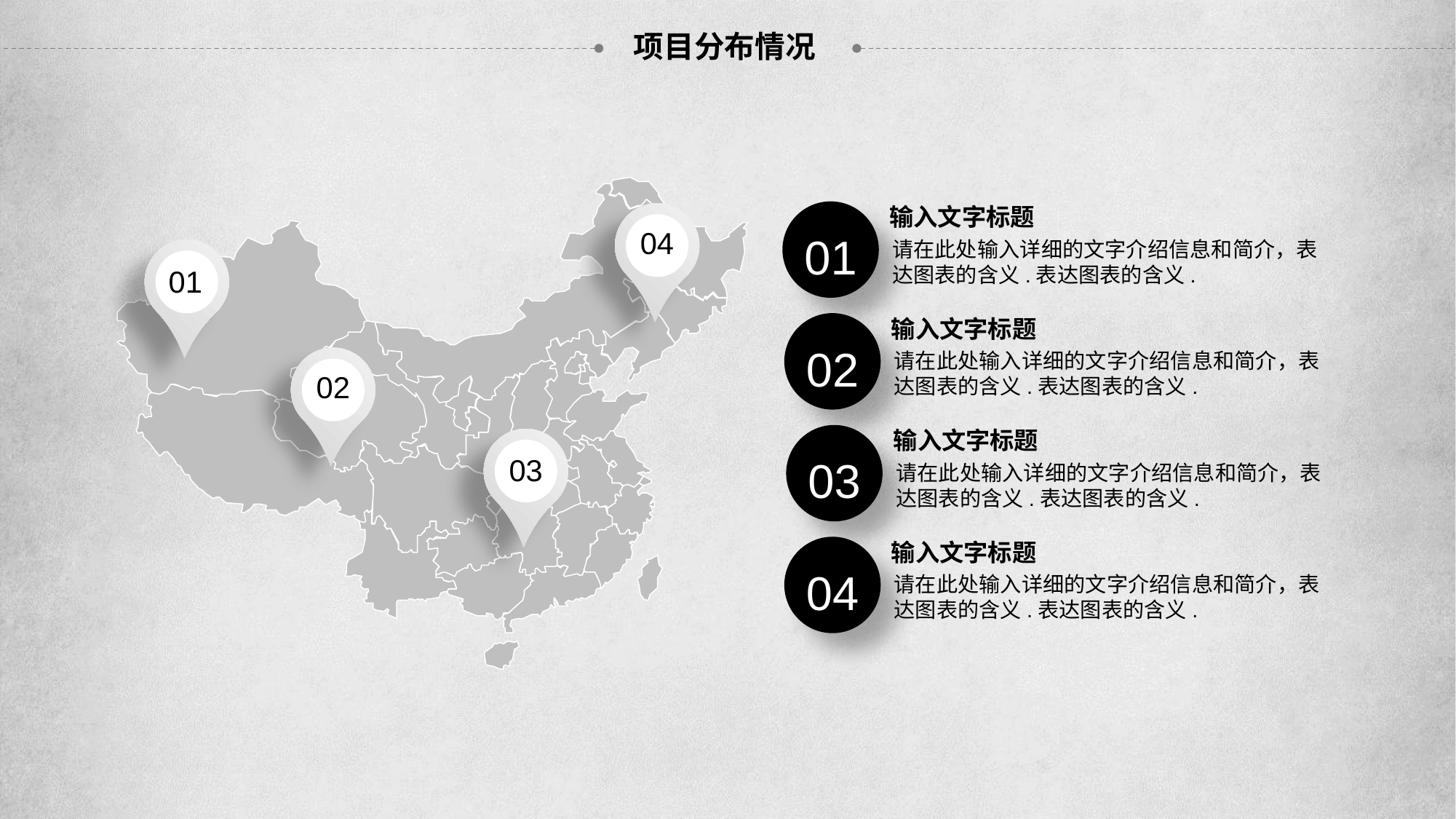

项目分布情况

输入文字标题

04
01
请在此处输入详细的文字介绍信息和简介，表达图表的含义.表达图表的含义.

01
输入文字标题

02
请在此处输入详细的文字介绍信息和简介，表达图表的含义.表达图表的含义.

02
输入文字标题

03
03
请在此处输入详细的文字介绍信息和简介，表达图表的含义.表达图表的含义.

输入文字标题

04
请在此处输入详细的文字介绍信息和简介，表达图表的含义.表达图表的含义.